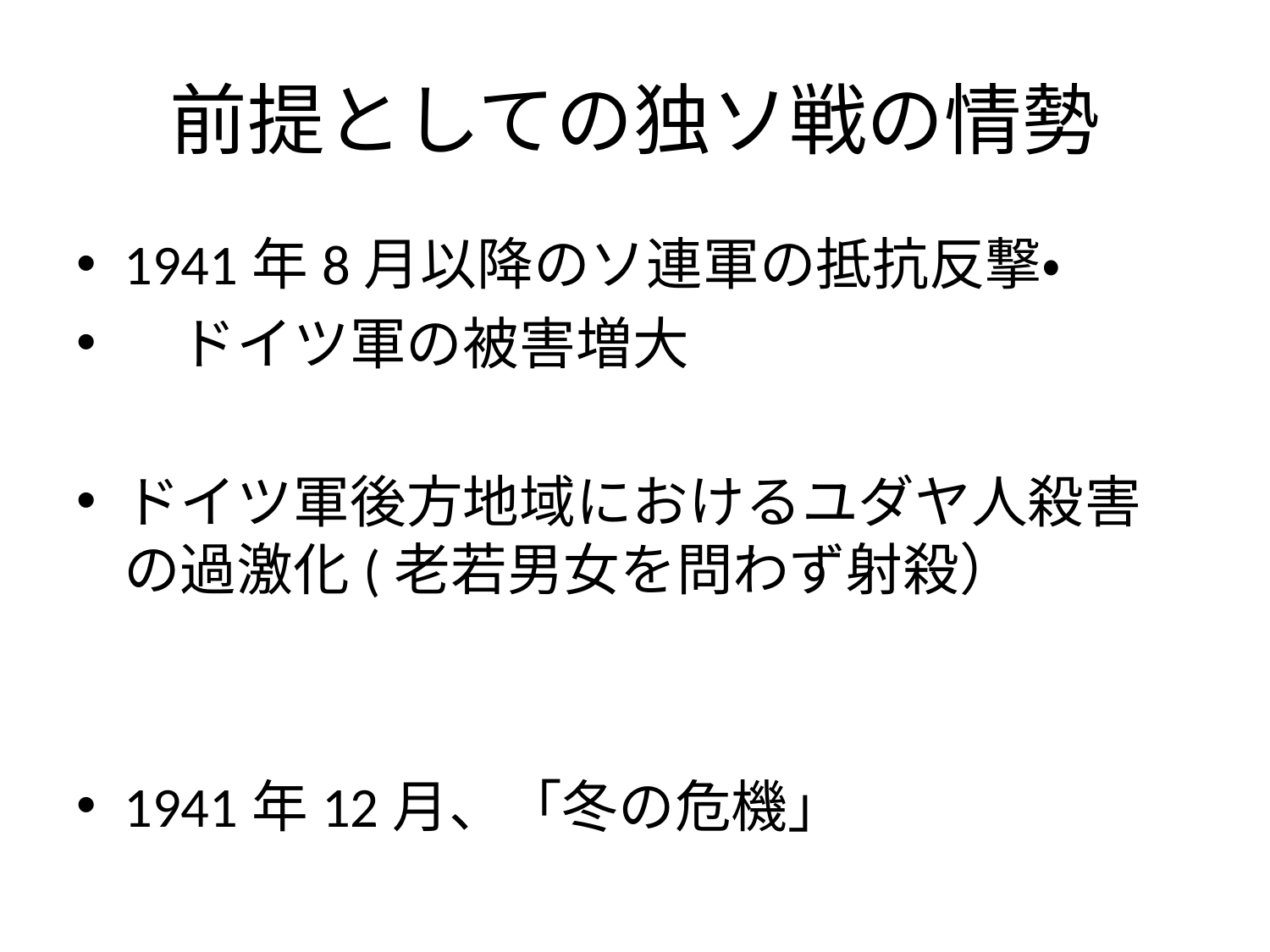

# 前提としての独ソ戦の情勢
1941年8月以降のソ連軍の抵抗反撃・
　ドイツ軍の被害増大

ドイツ軍後方地域におけるユダヤ人殺害の過激化(老若男女を問わず射殺）

1941年12月、「冬の危機」